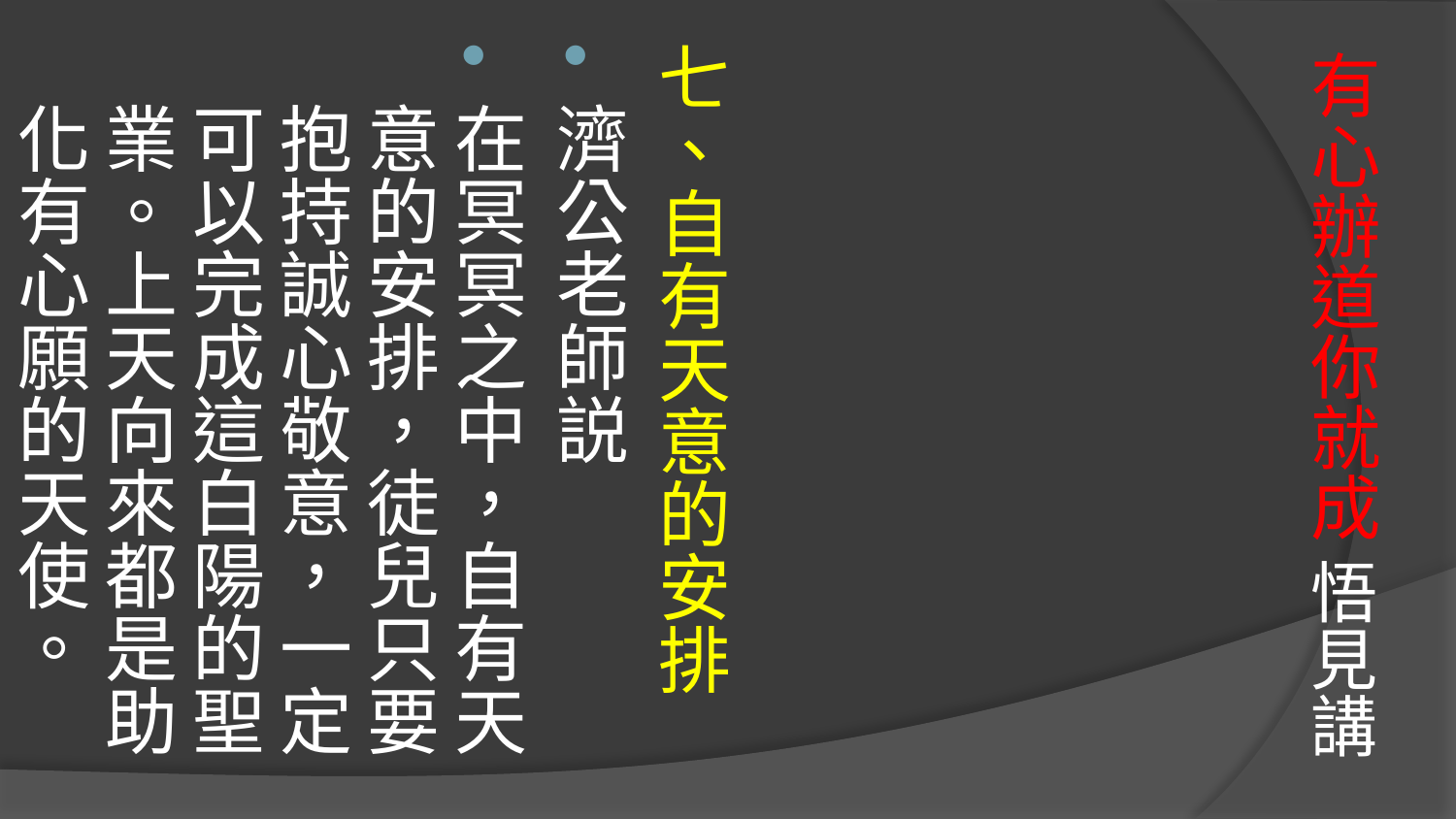

七、自有天意的安排
濟公老師説
在冥冥之中，自有天意的安排，徒兒只要抱持誠心敬意，一定可以完成這白陽的聖業。上天向來都是助化有心願的天使。
# 有心辦道你就成 悟見講